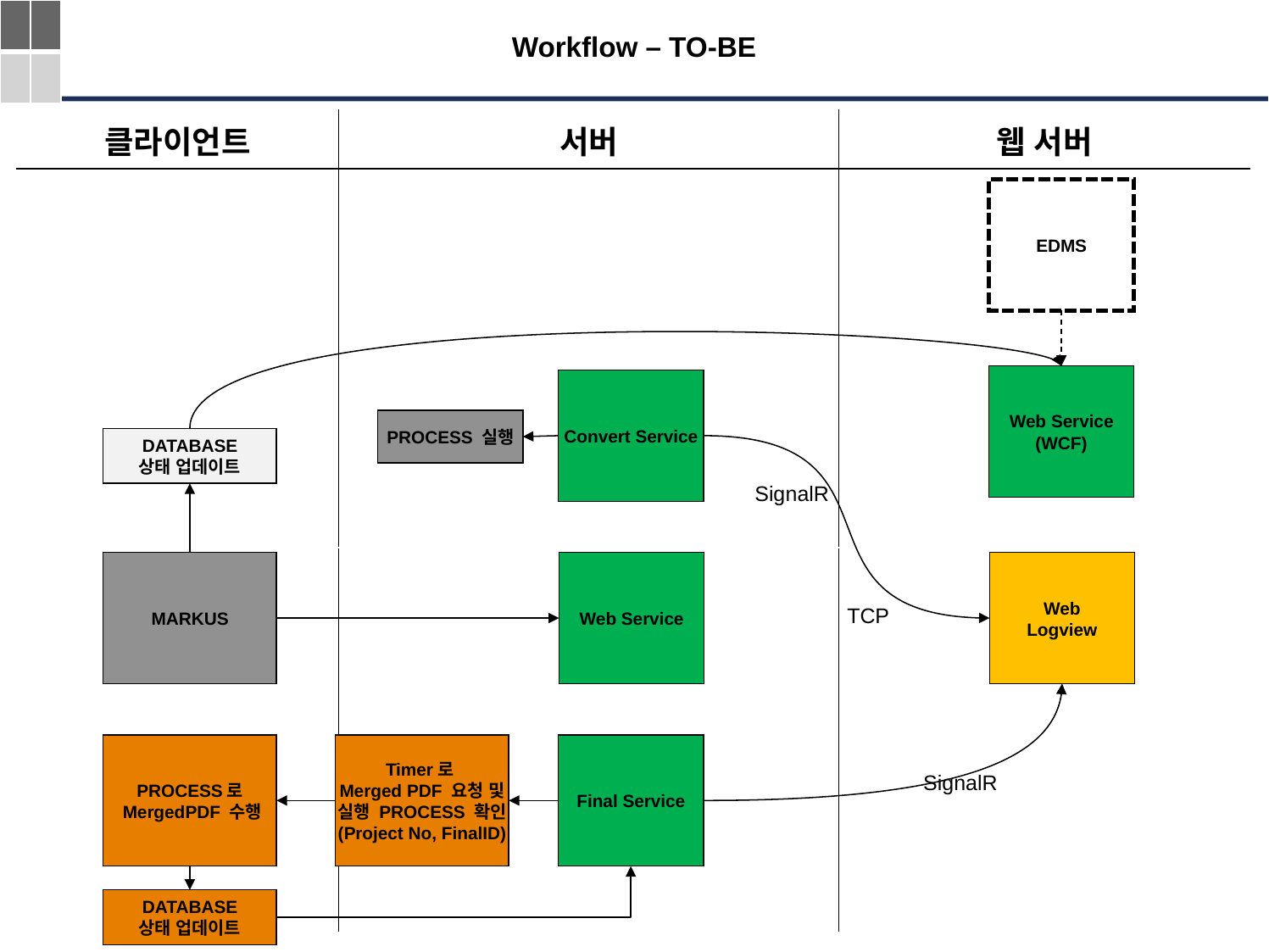

|  |  |
| --- | --- |
|  |  |
# Workflow – TO-BE
| 클라이언트 | 서버 | 웹 서버 |
| --- | --- | --- |
|  |  |  |
|  |  |  |
EDMS
Web Service
(WCF)
Convert Service
PROCESS 실행
DATABASE
상태 업데이트
SignalR
MARKUS
Web Service
Web
Logview
TCP
PROCESS로
 MergedPDF 수행
Timer로
Merged PDF 요청 및
실행 PROCESS 확인
(Project No, FinalID)
Final Service
SignalR
DATABASE
상태 업데이트